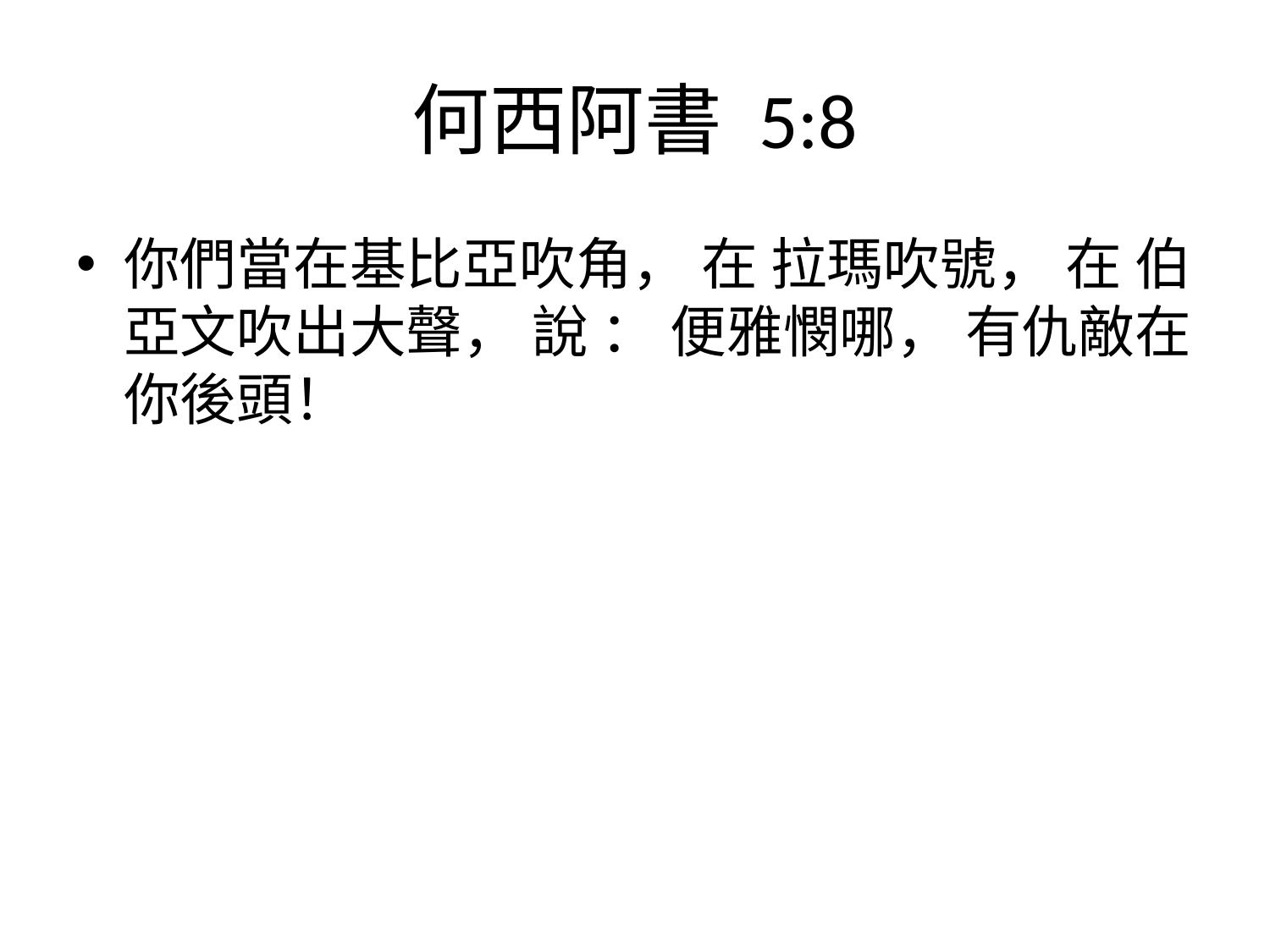

# 何西阿書‬ ‭5:8
你們當在基比亞吹角， 在 拉瑪吹號， 在 伯亞文吹出大聲， 說 ： 便雅憫哪， 有仇敵在你後頭！